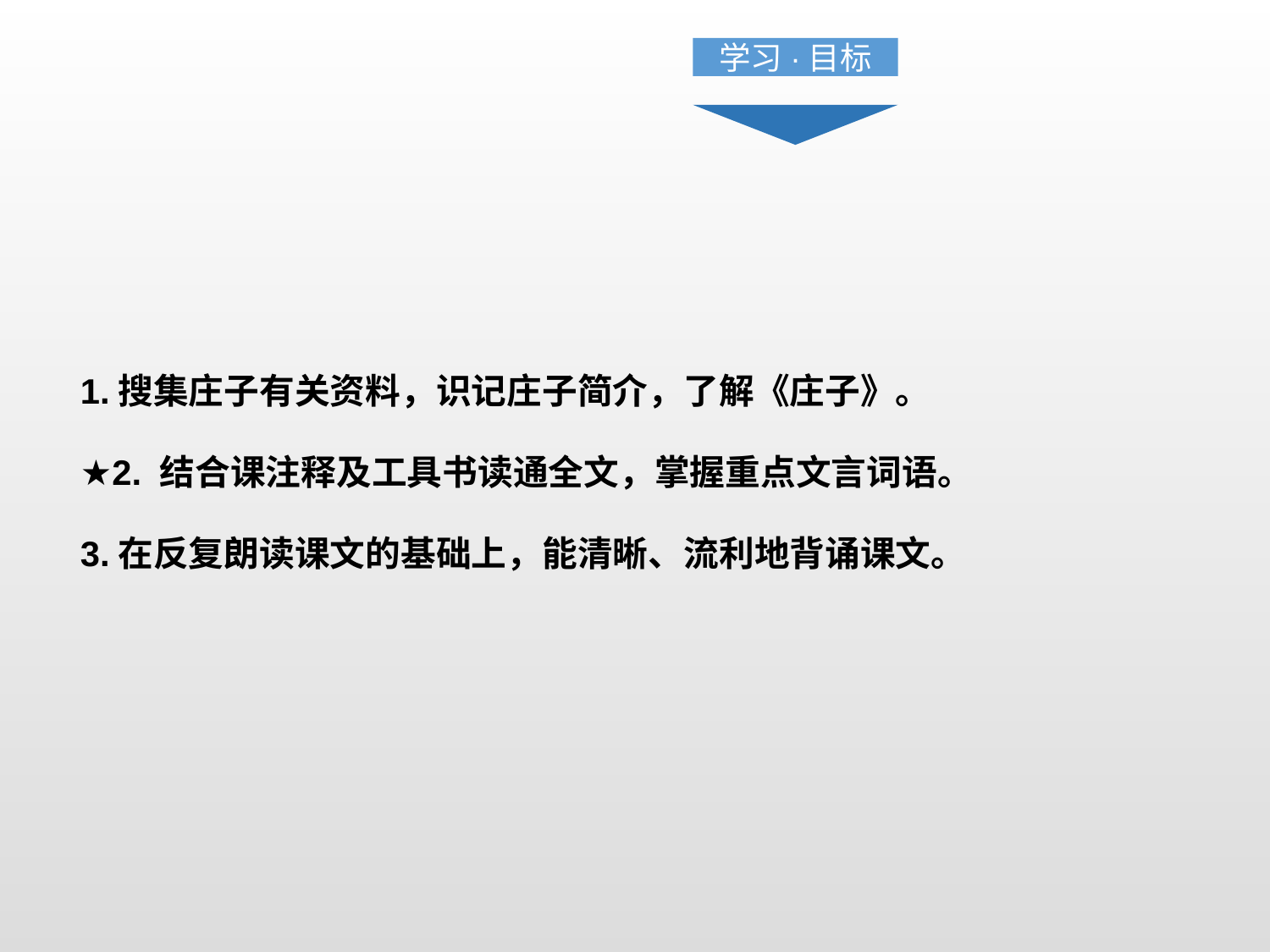

学习·目标

1.搜集庄子有关资料，识记庄子简介，了解《庄子》。
★2. 结合课注释及工具书读通全文，掌握重点文言词语。
3.在反复朗读课文的基础上，能清晰、流利地背诵课文。